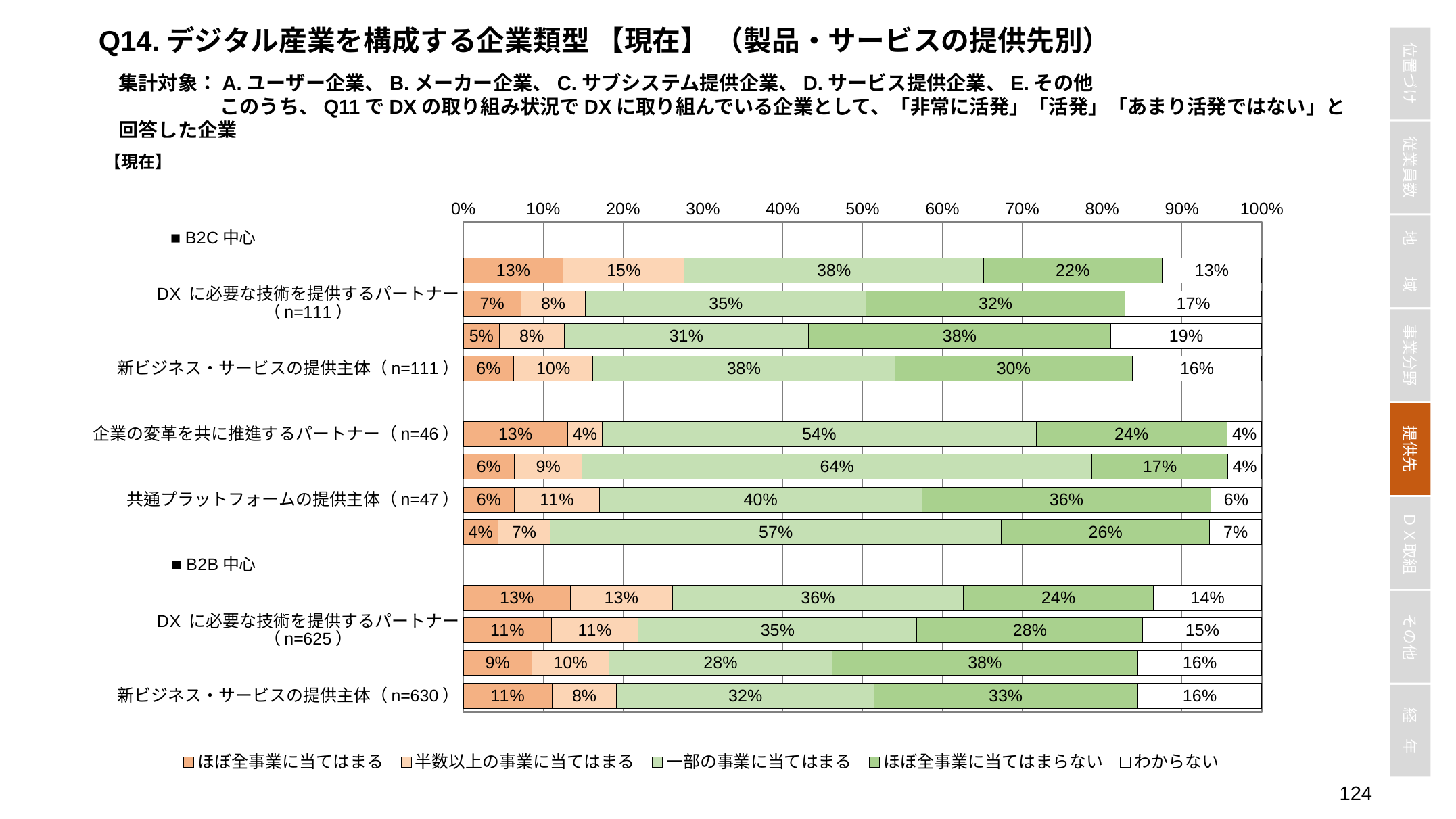

Q14.デジタル産業を構成する企業類型 【現在】 （製品・サービスの提供先別）
集計対象：A.ユーザー企業、B.メーカー企業、C.サブシステム提供企業、D.サービス提供企業、E.その他
	このうち、Q11でDXの取り組み状況でDXに取り組んでいる企業として、「非常に活発」「活発」「あまり活発ではない」と回答した企業

### Chart

| Category | ほぼ全事業に当てはまる | 半数以上の事業に当てはまる | 一部の事業に当てはまる | ほぼ全事業に当てはまらない | わからない |
|---|---|---|---|---|---|
| ■ B2C中心                                                 | None | None | None | None | None |
| 企業の変革を共に推進するパートナー（n=112） | 0.125 | 0.15178571428571427 | 0.375 | 0.22321428571428573 | 0.125 |
| DX に必要な技術を提供するパートナー（n=111） | 0.07207207207207207 | 0.08108108108108109 | 0.35135135135135137 | 0.32432432432432434 | 0.17117117117117117 |
| 共通プラットフォームの提供主体（n=111） | 0.04504504504504504 | 0.08108108108108109 | 0.3063063063063063 | 0.3783783783783784 | 0.1891891891891892 |
| 新ビジネス・サービスの提供主体（n=111） | 0.06306306306306306 | 0.0990990990990991 | 0.3783783783783784 | 0.2972972972972973 | 0.16216216216216217 |
| ■ B2C、B2B半々                                       | None | None | None | None | None |
| 企業の変革を共に推進するパートナー（n=46） | 0.13043478260869565 | 0.043478260869565216 | 0.5434782608695652 | 0.2391304347826087 | 0.043478260869565216 |
| DX に必要な技術を提供するパートナー（n=47） | 0.06382978723404255 | 0.0851063829787234 | 0.6382978723404256 | 0.1702127659574468 | 0.0425531914893617 |
| 共通プラットフォームの提供主体（n=47） | 0.06382978723404255 | 0.10638297872340426 | 0.40425531914893614 | 0.3617021276595745 | 0.06382978723404255 |
| 新ビジネス・サービスの提供主体（n=46） | 0.043478260869565216 | 0.06521739130434782 | 0.5652173913043478 | 0.2608695652173913 | 0.06521739130434782 |
| ■ B2B中心                                                 | None | None | None | None | None |
| 企業の変革を共に推進するパートナー（n=634） | 0.13406940063091483 | 0.1277602523659306 | 0.3643533123028391 | 0.23817034700315456 | 0.13564668769716087 |
| DX に必要な技術を提供するパートナー（n=625） | 0.1104 | 0.1088 | 0.3488 | 0.2832 | 0.1488 |
| 共通プラットフォームの提供主体（n=630） | 0.08571428571428572 | 0.09682539682539683 | 0.27936507936507937 | 0.3825396825396825 | 0.15555555555555556 |
| 新ビジネス・サービスの提供主体（n=630） | 0.1111111111111111 | 0.08095238095238096 | 0.32222222222222224 | 0.33015873015873015 | 0.15555555555555556 |
124